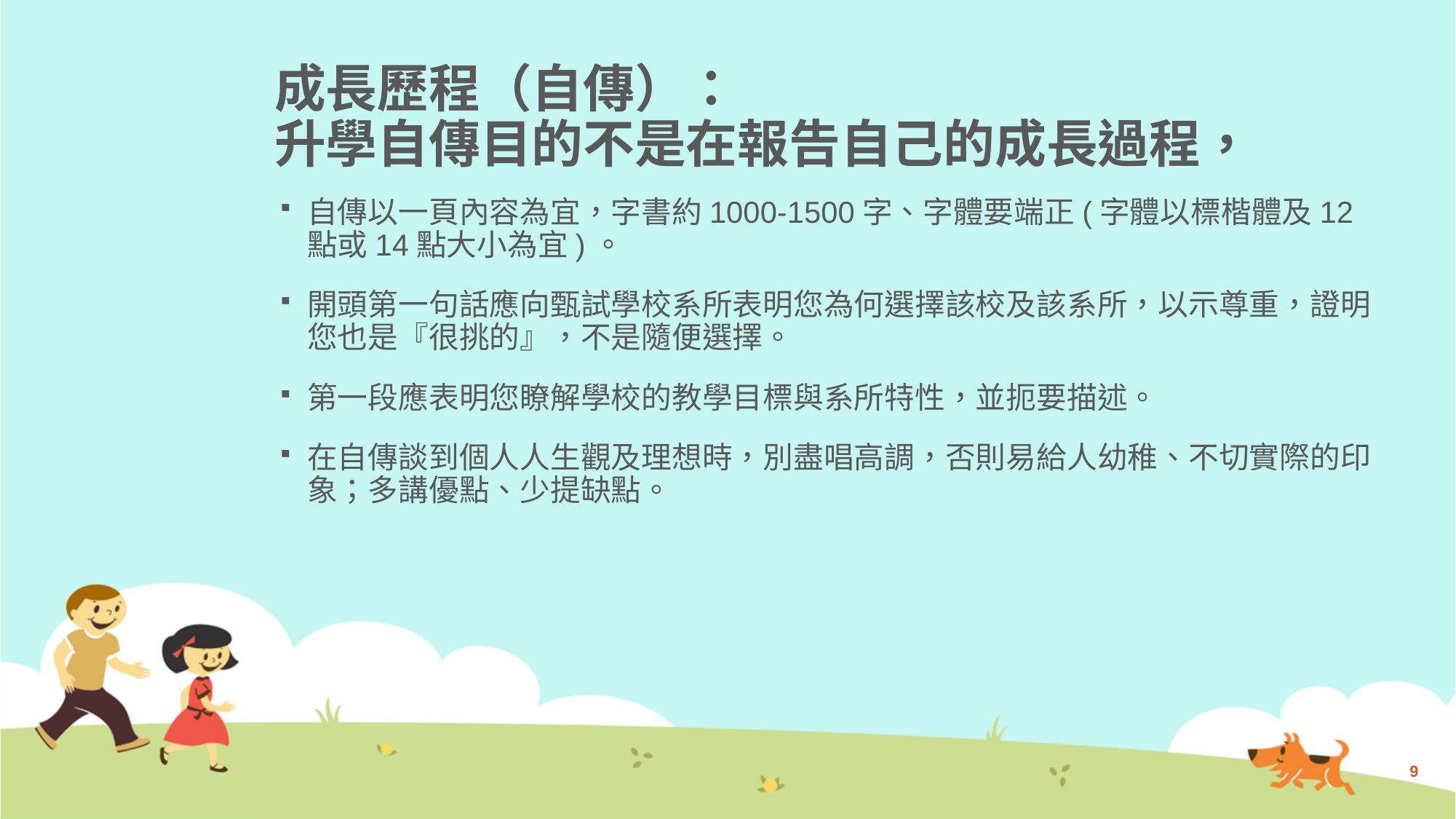

# 成長歷程（自傳）： 升學自傳目的不是在報告自己的成長過程，
自傳以一頁內容為宜，字書約1000-1500字、字體要端正(字體以標楷體及12點或14點大小為宜)。
開頭第一句話應向甄試學校系所表明您為何選擇該校及該系所，以示尊重，證明您也是『很挑的』，不是隨便選擇。
第一段應表明您瞭解學校的教學目標與系所特性，並扼要描述。
在自傳談到個人人生觀及理想時，別盡唱高調，否則易給人幼稚、不切實際的印象；多講優點、少提缺點。
9